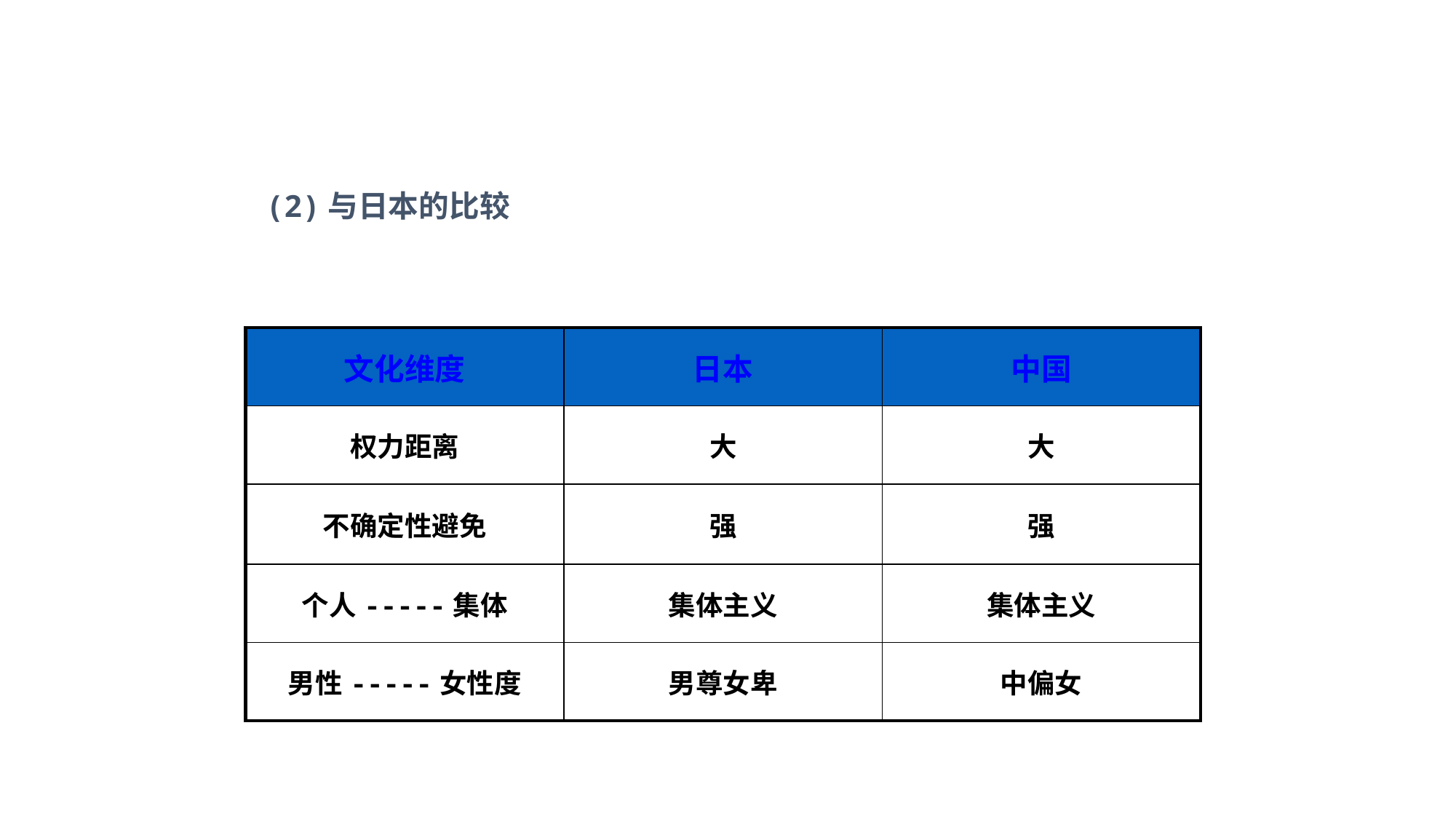

(2)与日本的比较
| 文化维度 | 日本 | 中国 |
| --- | --- | --- |
| 权力距离 | 大 | 大 |
| 不确定性避免 | 强 | 强 |
| 个人-----集体 | 集体主义 | 集体主义 |
| 男性-----女性度 | 男尊女卑 | 中偏女 |